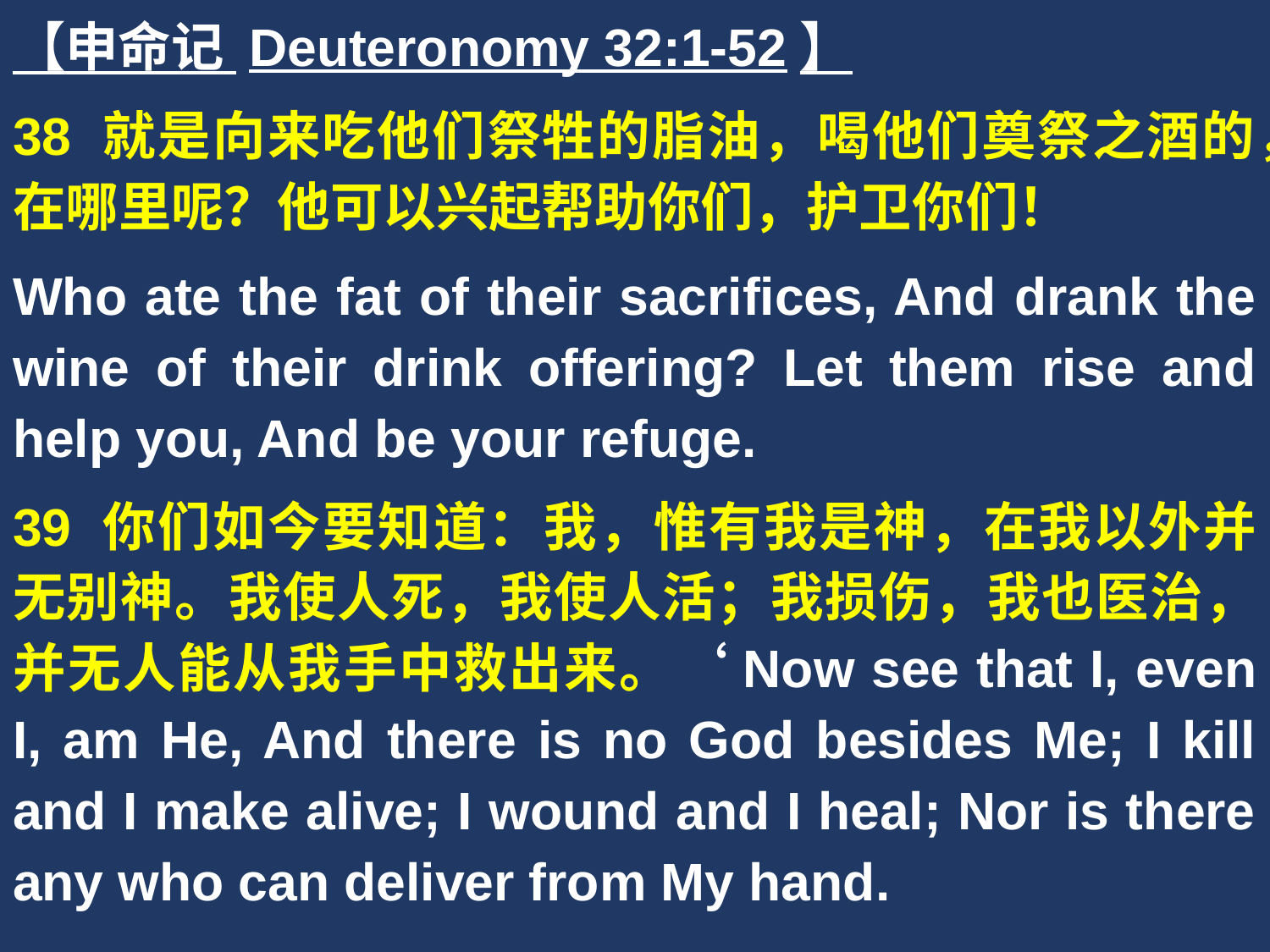

【申命记 Deuteronomy 32:1-52】
38 就是向来吃他们祭牲的脂油，喝他们奠祭之酒的，在哪里呢？他可以兴起帮助你们，护卫你们！
Who ate the fat of their sacrifices, And drank the wine of their drink offering? Let them rise and help you, And be your refuge.
39 你们如今要知道：我，惟有我是神，在我以外并无别神。我使人死，我使人活；我损伤，我也医治，并无人能从我手中救出来。‘Now see that I, even I, am He, And there is no God besides Me; I kill and I make alive; I wound and I heal; Nor is there any who can deliver from My hand.